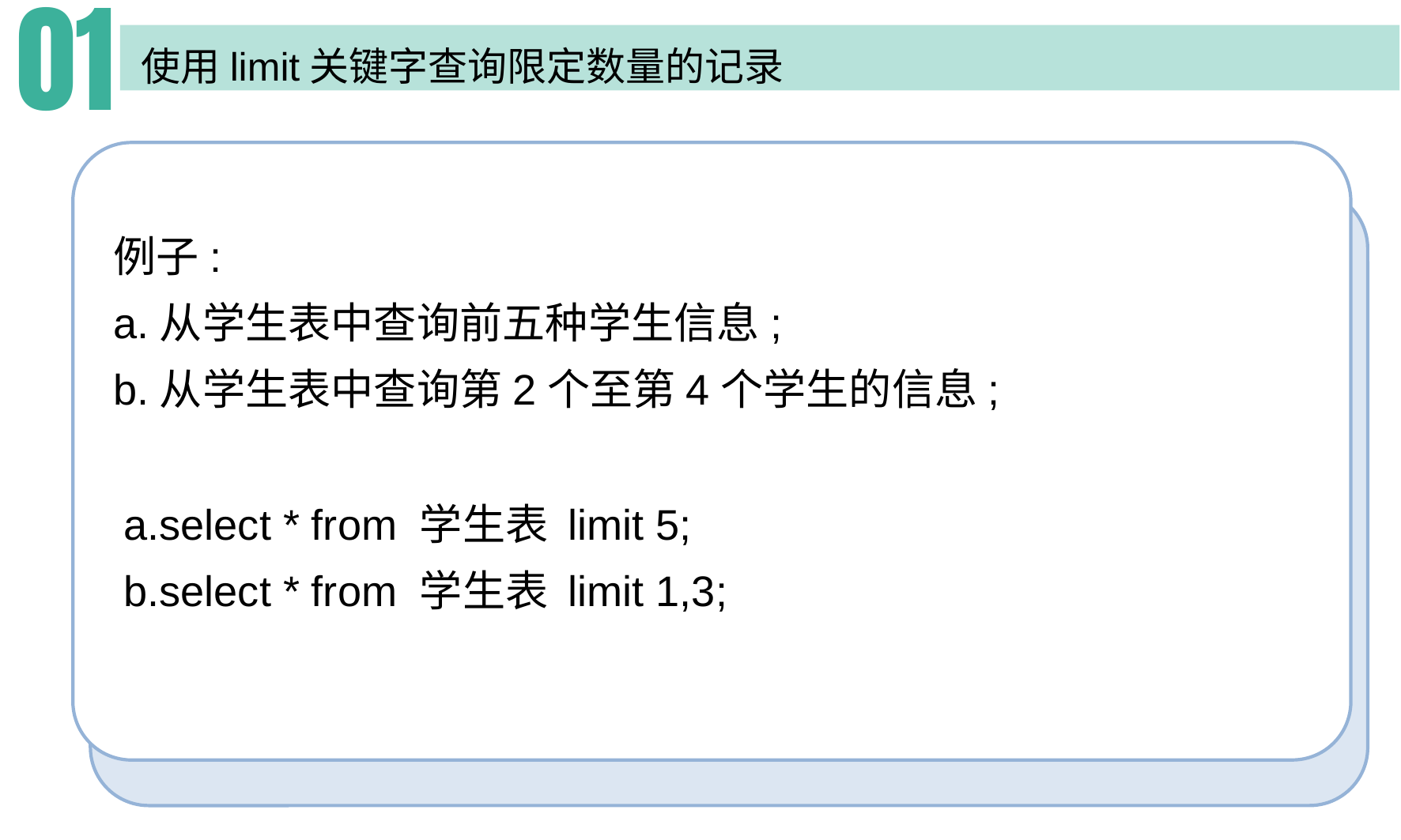

01

使用limit关键字查询限定数量的记录

例子:
a.从学生表中查询前五种学生信息;
b.从学生表中查询第2个至第4个学生的信息;
a.select * from 学生表 limit 5;
b.select * from 学生表 limit 1,3;